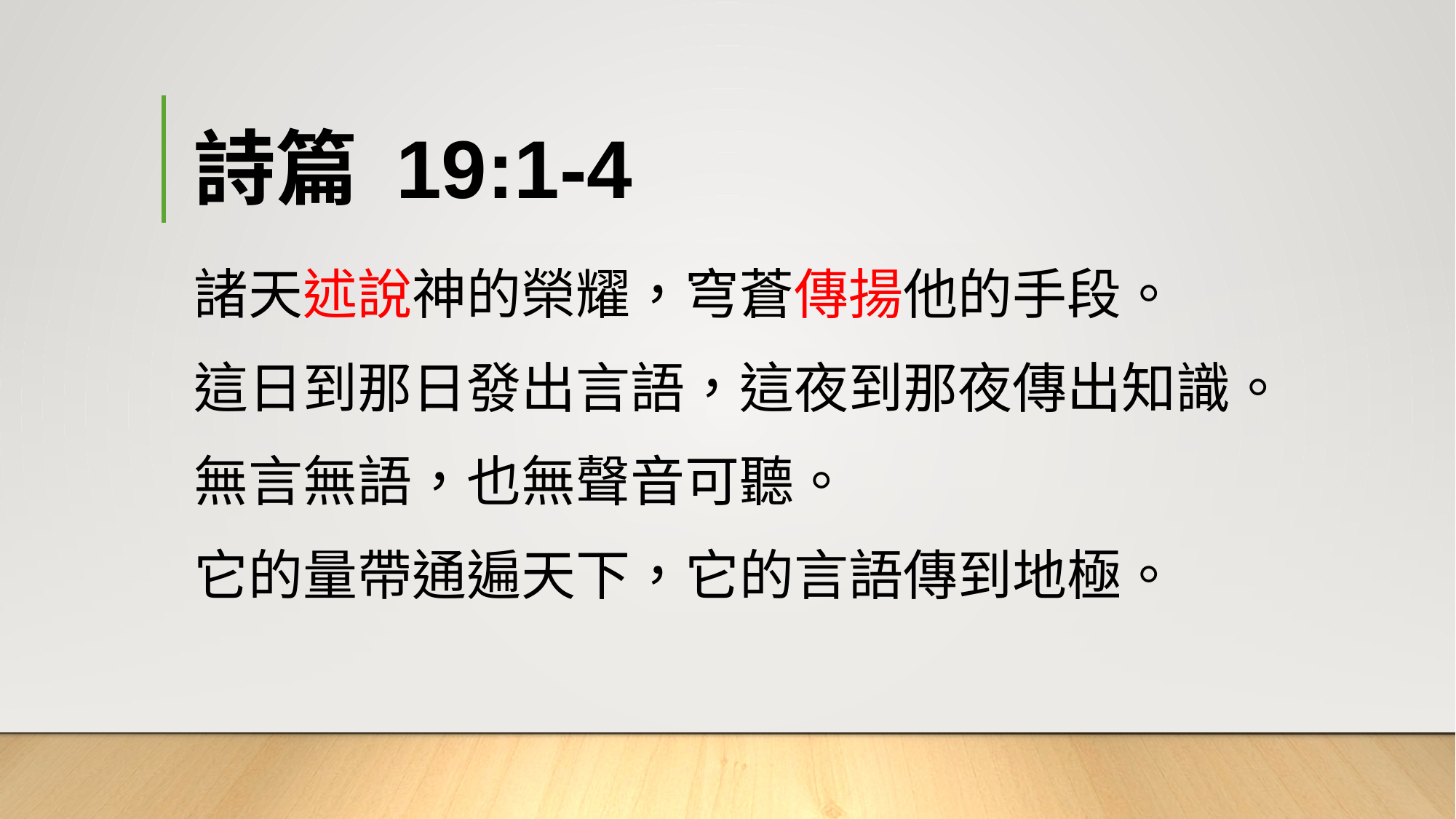

# 詩篇 19:1-4
諸天述說神的榮耀，穹蒼傳揚他的手段。
這日到那日發出言語，這夜到那夜傳出知識。
無言無語，也無聲音可聽。
它的量帶通遍天下，它的言語傳到地極。